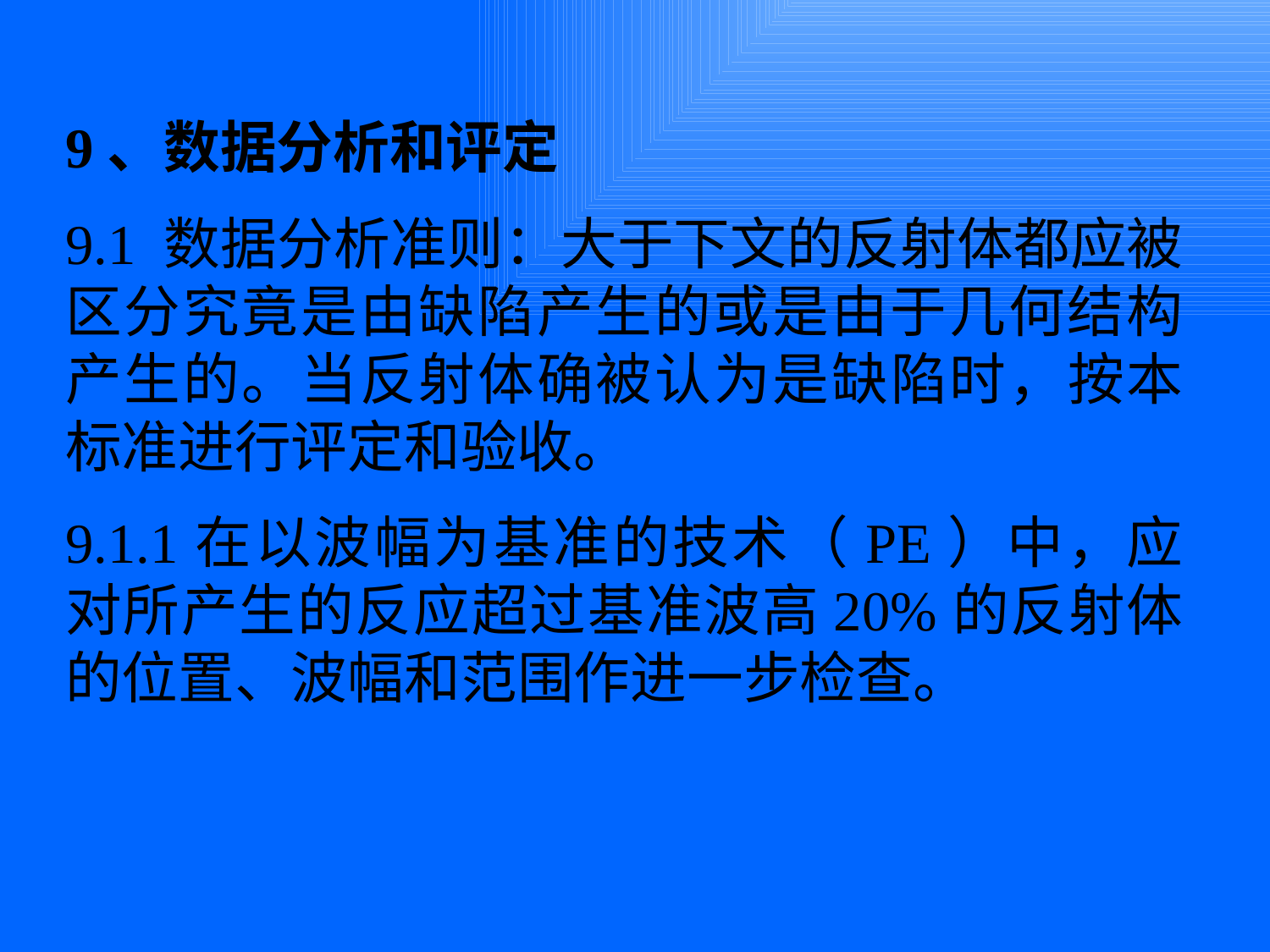

9、数据分析和评定
9.1 数据分析准则：大于下文的反射体都应被区分究竟是由缺陷产生的或是由于几何结构产生的。当反射体确被认为是缺陷时，按本标准进行评定和验收。
9.1.1在以波幅为基准的技术（PE）中，应对所产生的反应超过基准波高20%的反射体的位置、波幅和范围作进一步检查。